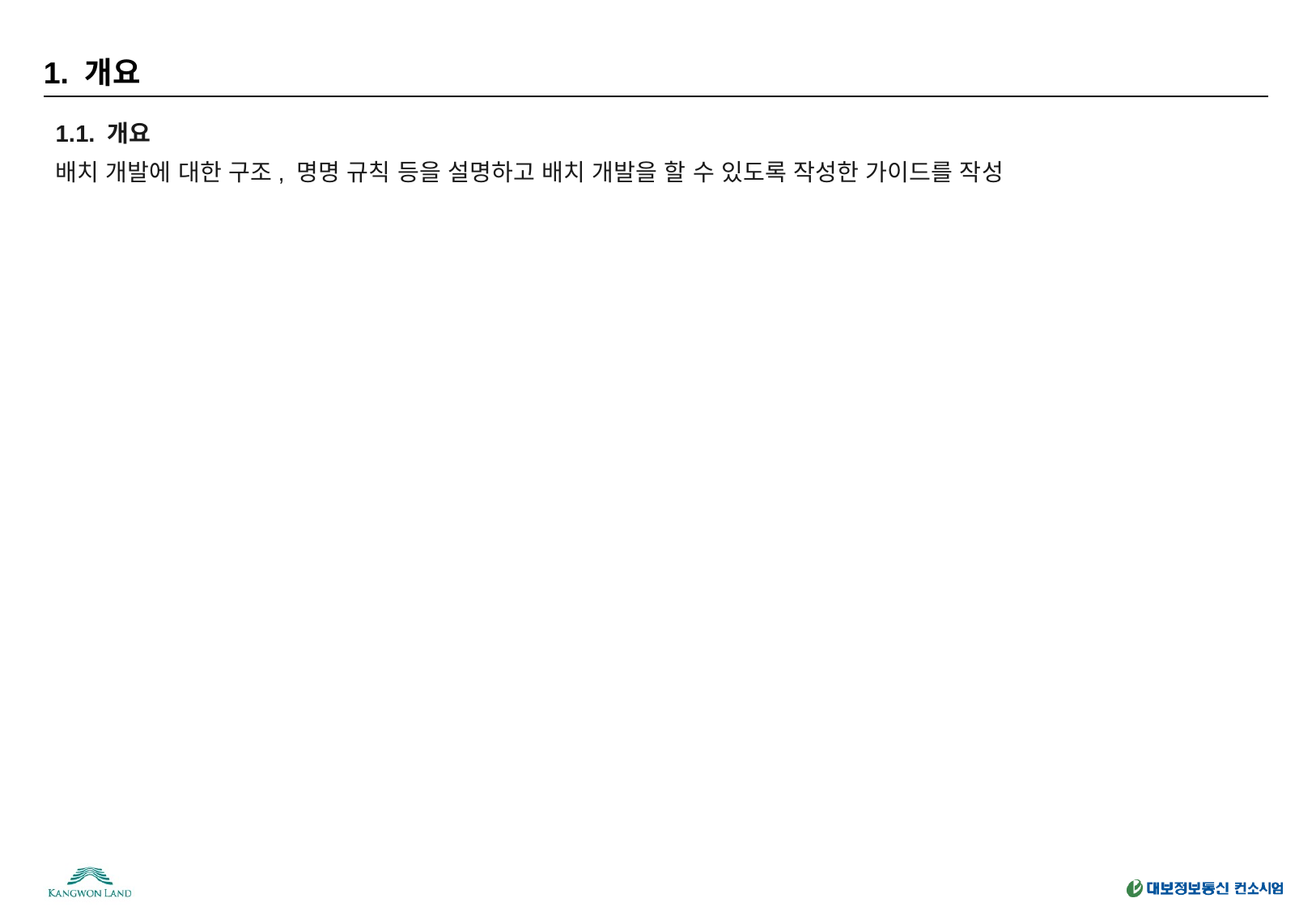

# 1. 개요

1.1. 개요
배치 개발에 대한 구조, 명명 규칙 등을 설명하고 배치 개발을 할 수 있도록 작성한 가이드를 작성